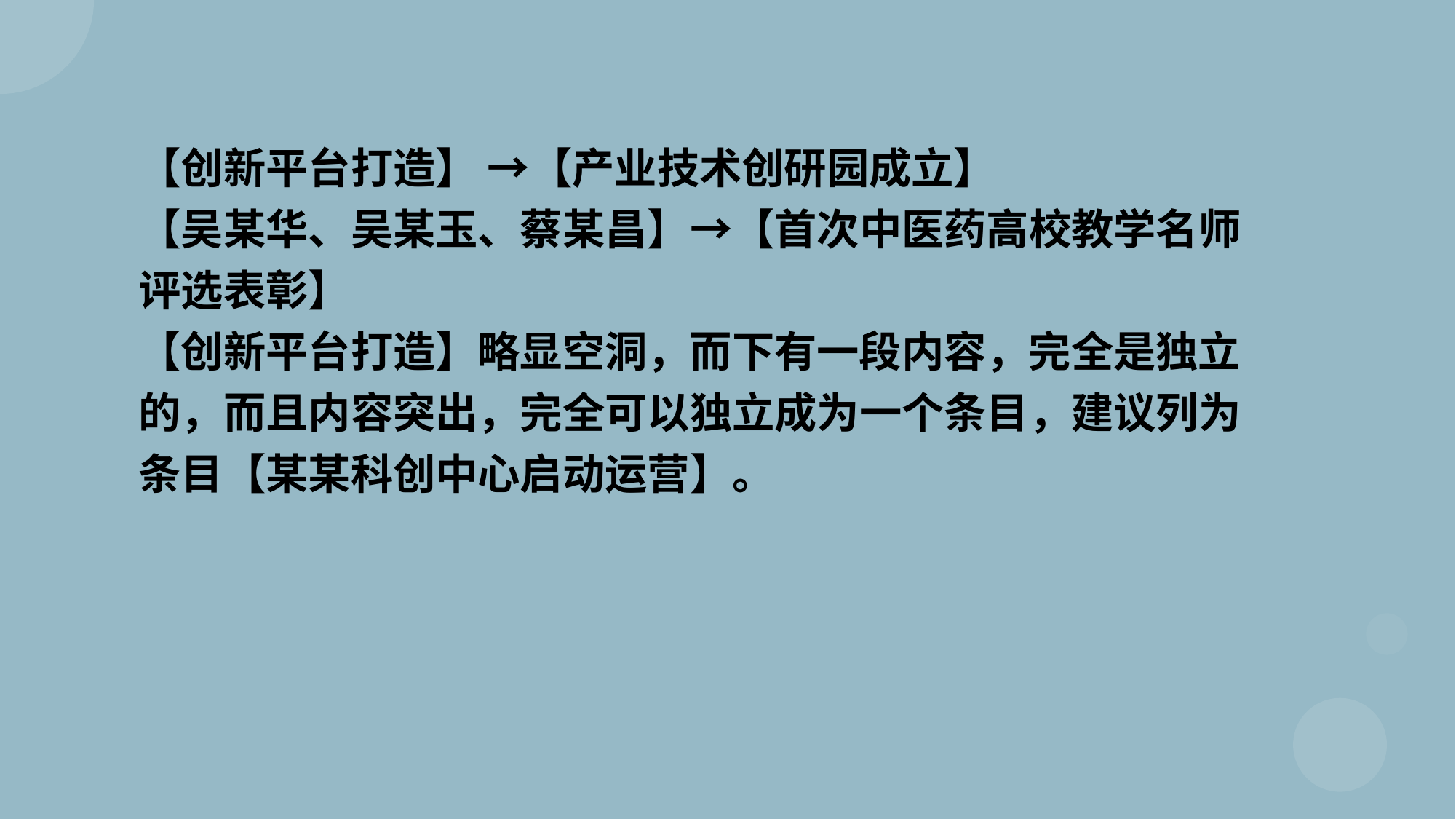

【创新平台打造】 →【产业技术创研园成立】
【吴某华、吴某玉、蔡某昌】→【首次中医药高校教学名师评选表彰】
【创新平台打造】略显空洞，而下有一段内容，完全是独立的，而且内容突出，完全可以独立成为一个条目，建议列为条目【某某科创中心启动运营】。